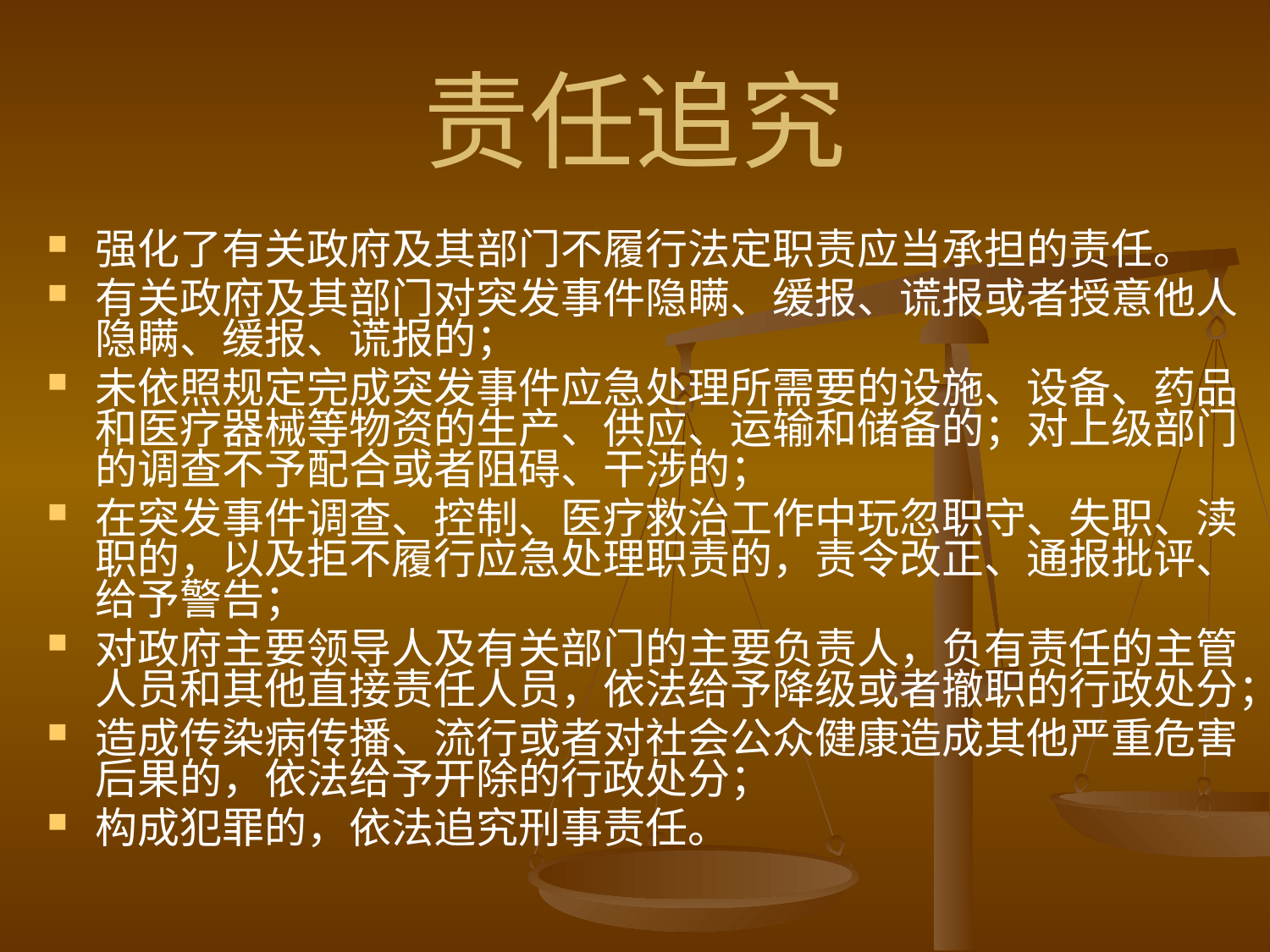

# 责任追究
强化了有关政府及其部门不履行法定职责应当承担的责任。
有关政府及其部门对突发事件隐瞒、缓报、谎报或者授意他人隐瞒、缓报、谎报的；
未依照规定完成突发事件应急处理所需要的设施、设备、药品和医疗器械等物资的生产、供应、运输和储备的；对上级部门的调查不予配合或者阻碍、干涉的；
在突发事件调查、控制、医疗救治工作中玩忽职守、失职、渎职的，以及拒不履行应急处理职责的，责令改正、通报批评、给予警告；
对政府主要领导人及有关部门的主要负责人，负有责任的主管人员和其他直接责任人员，依法给予降级或者撤职的行政处分；
造成传染病传播、流行或者对社会公众健康造成其他严重危害后果的，依法给予开除的行政处分；
构成犯罪的，依法追究刑事责任。